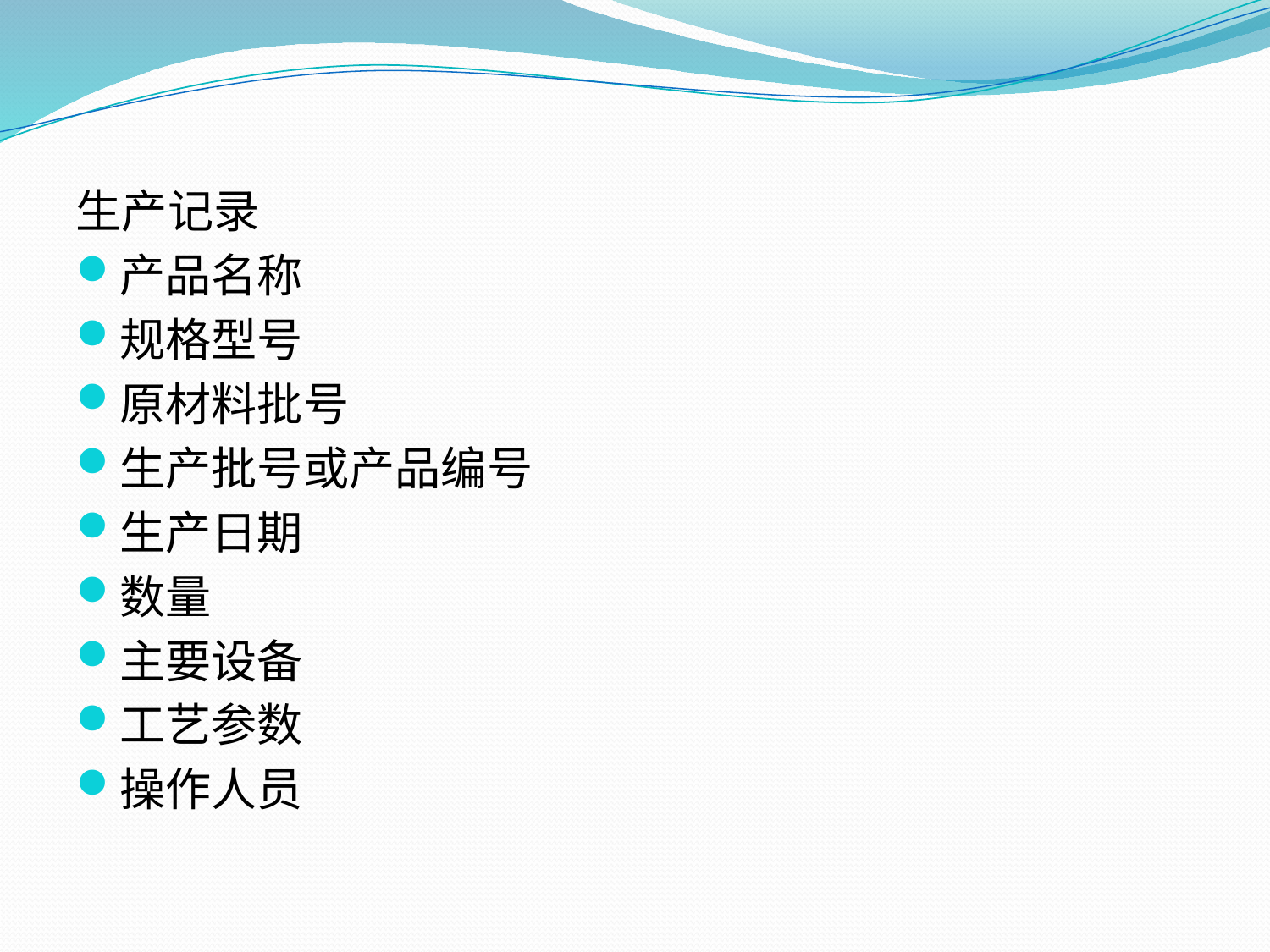

生产记录
产品名称
规格型号
原材料批号
生产批号或产品编号
生产日期
数量
主要设备
工艺参数
操作人员